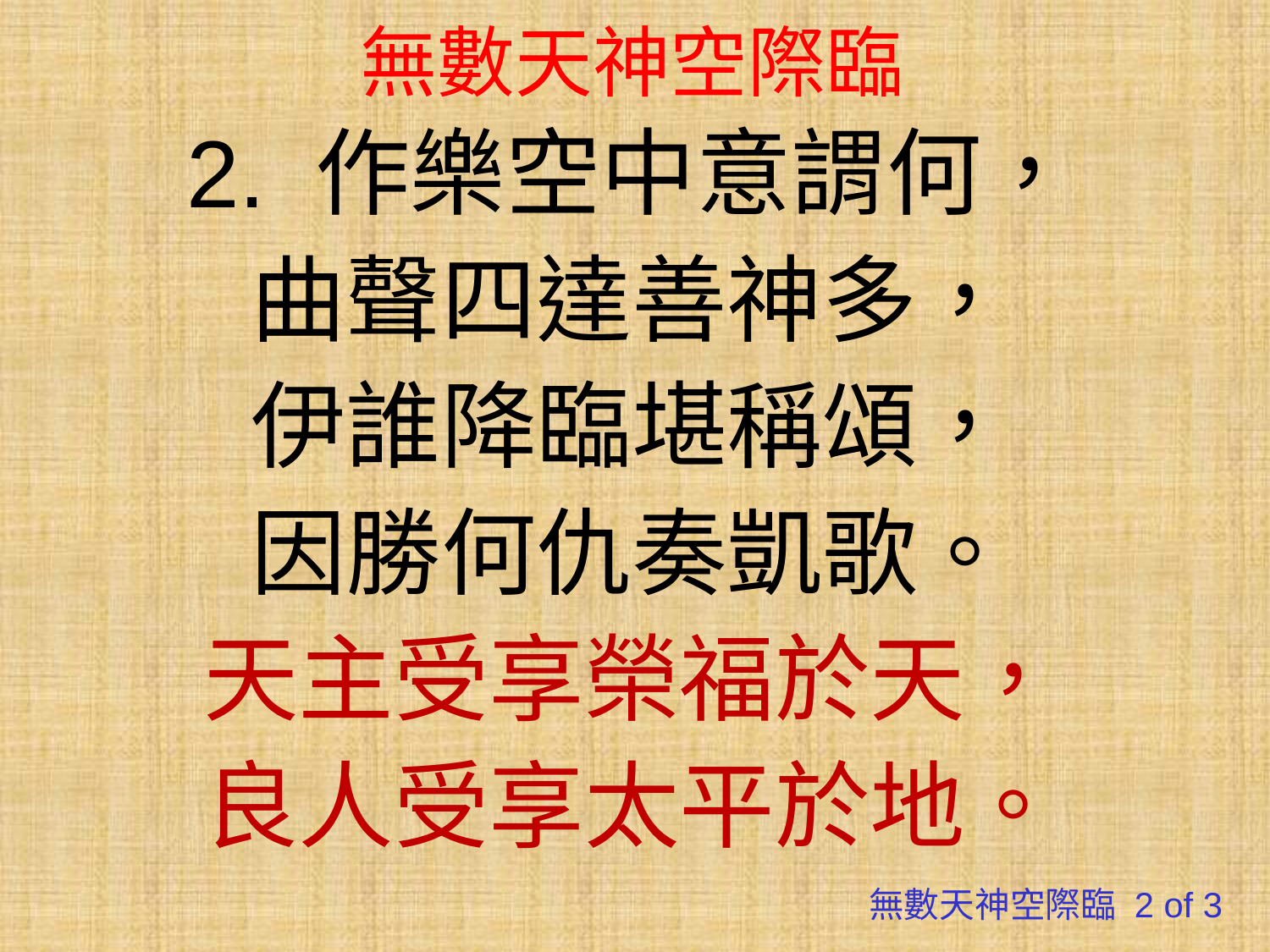

# 無數天神空際臨
2. 作樂空中意謂何，
曲聲四達善神多，
伊誰降臨堪稱頌，
因勝何仇奏凱歌。
天主受享榮福於天，
良人受享太平於地。
無數天神空際臨 2 of 3